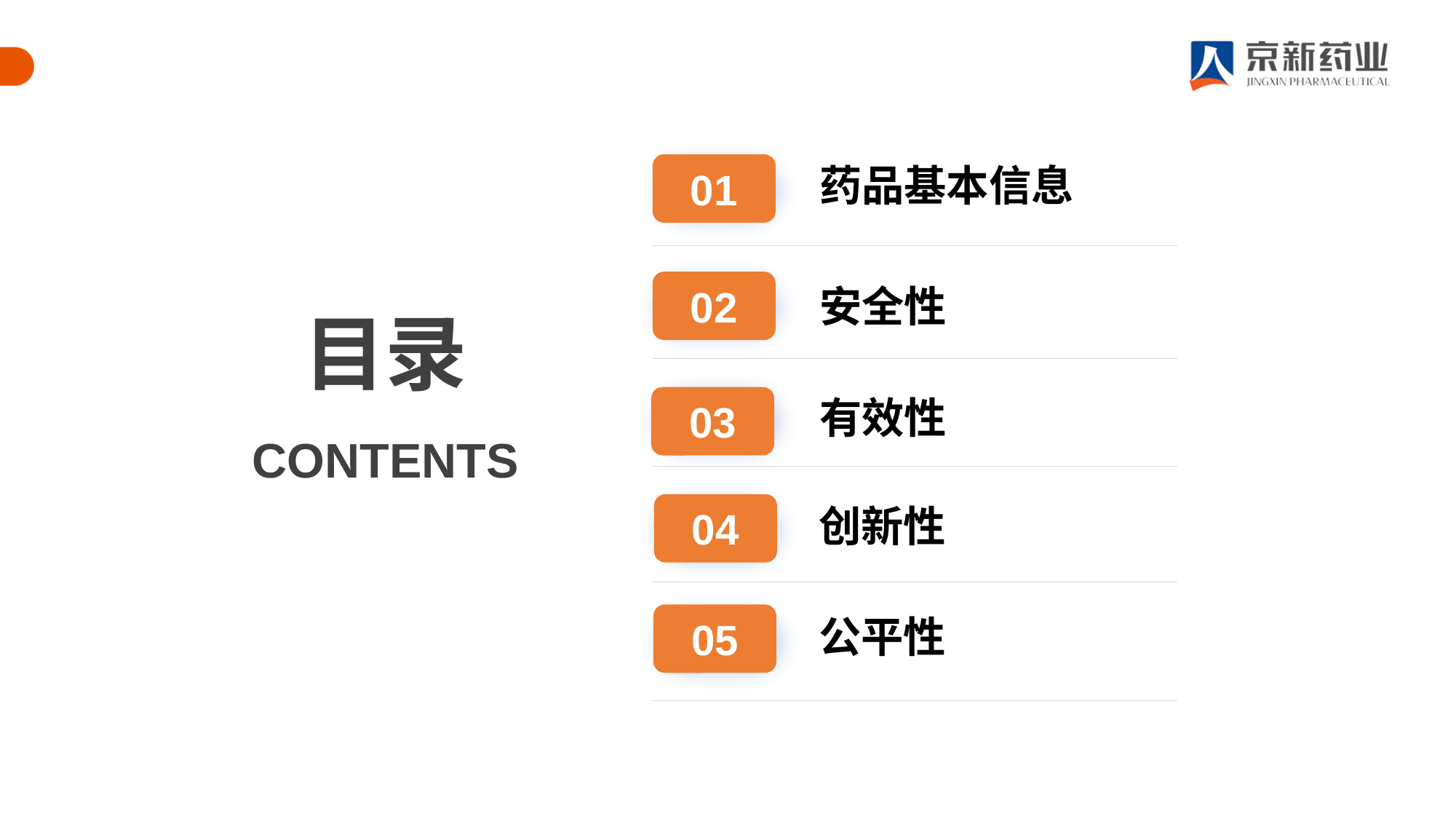

药品基本信息
01

目录
CONTENTS
02

安全性
有效性
03

04

创新性
05

公平性